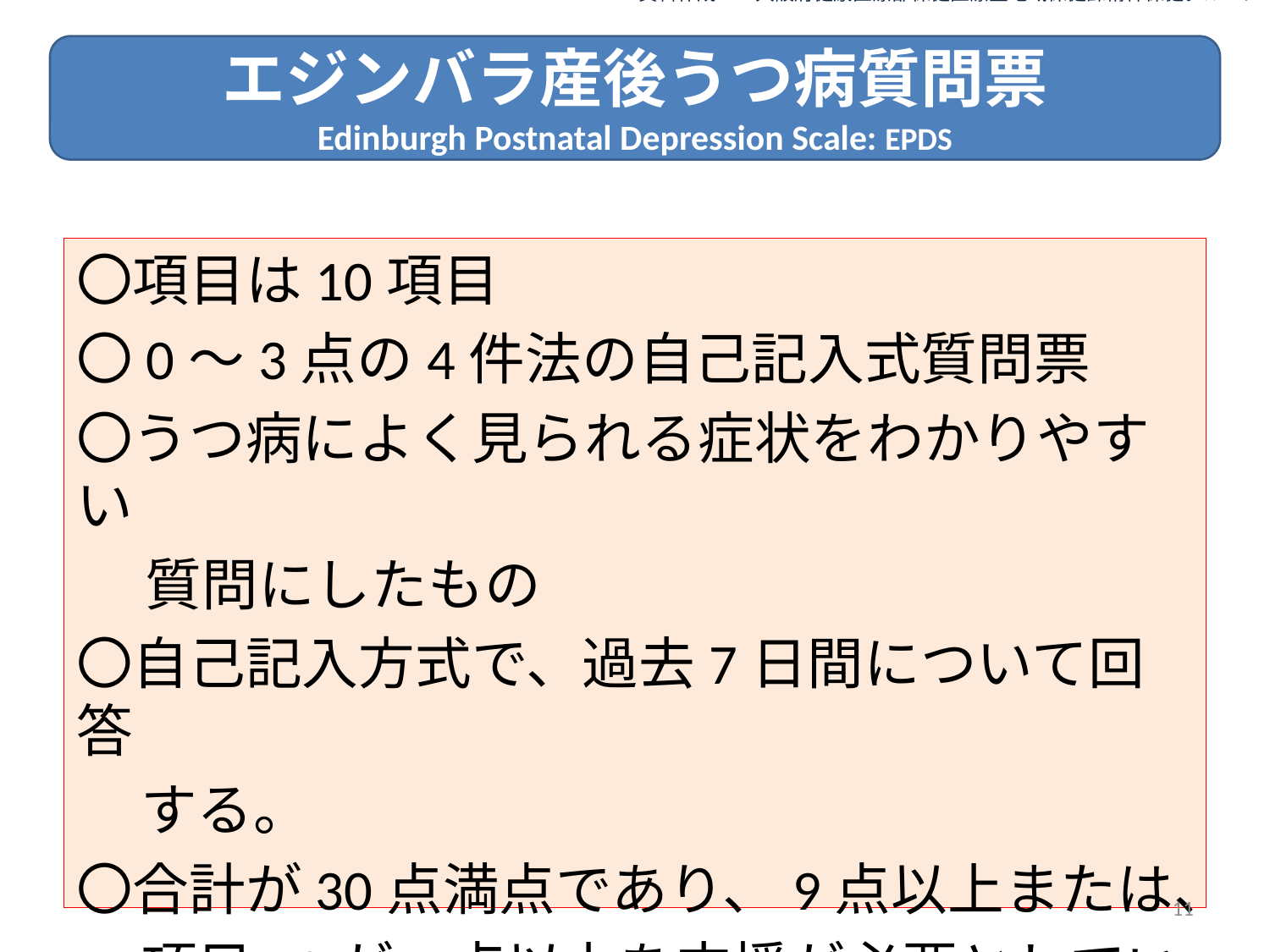

＜資料作成＞　大阪府健康医療部保健医療室地域保健課精神保健グループ
エジンバラ産後うつ病質問票
Edinburgh Postnatal Depression Scale: EPDS
〇項目は10項目
〇0～3点の4件法の自己記入式質問票
〇うつ病によく見られる症状をわかりやすい
　 質問にしたもの
〇自己記入方式で、過去7日間について回答
    する。
〇合計が30点満点であり、9点以上または、
    項目10が1点以上を支援が必要としている。
11